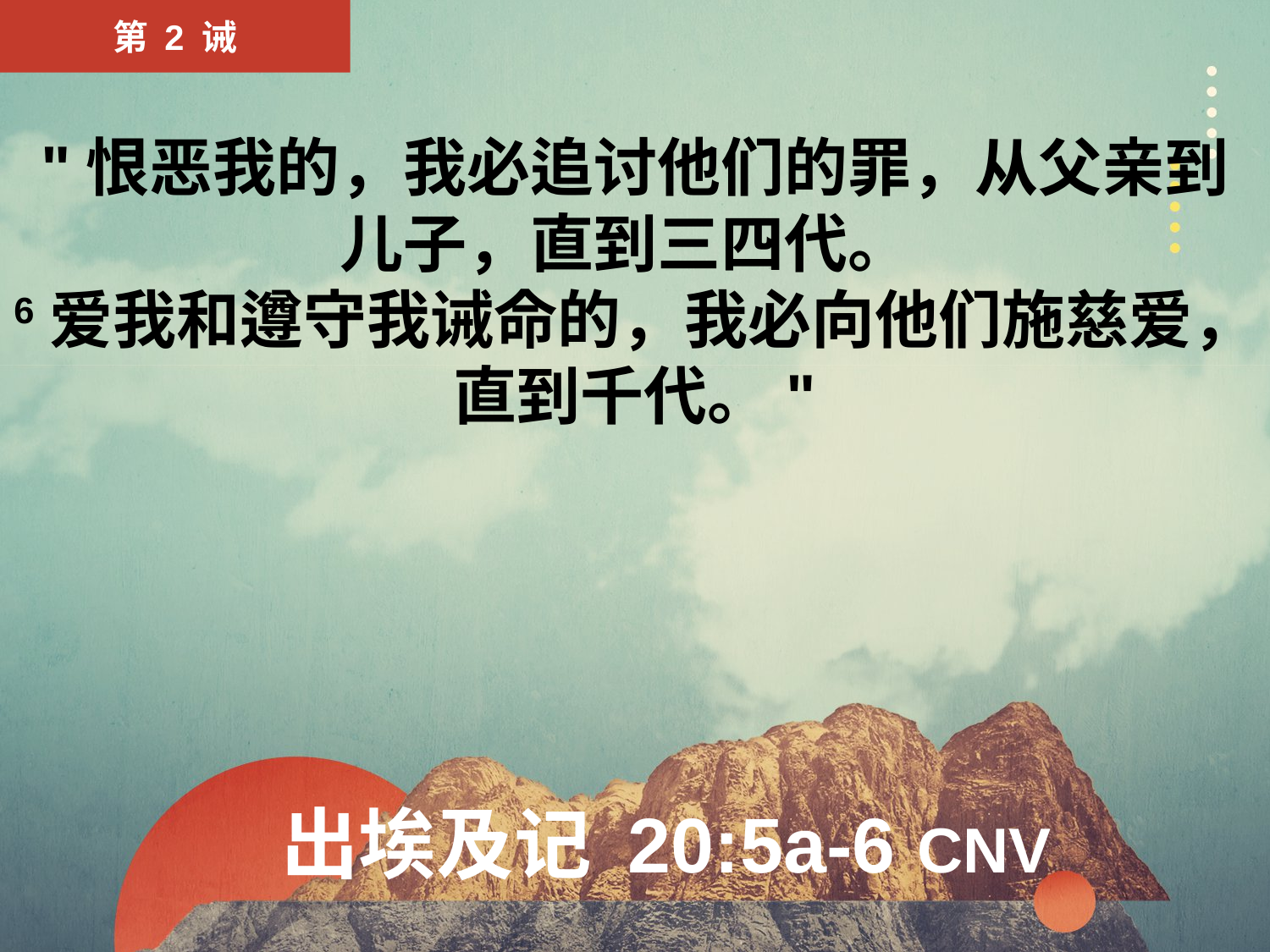

第 2 诫
"恨恶我的，我必追讨他们的罪，从父亲到儿子，直到三四代。
6爱我和遵守我诫命的，我必向他们施慈爱，直到千代。"
# 出埃及记 20:5a-6 CNV